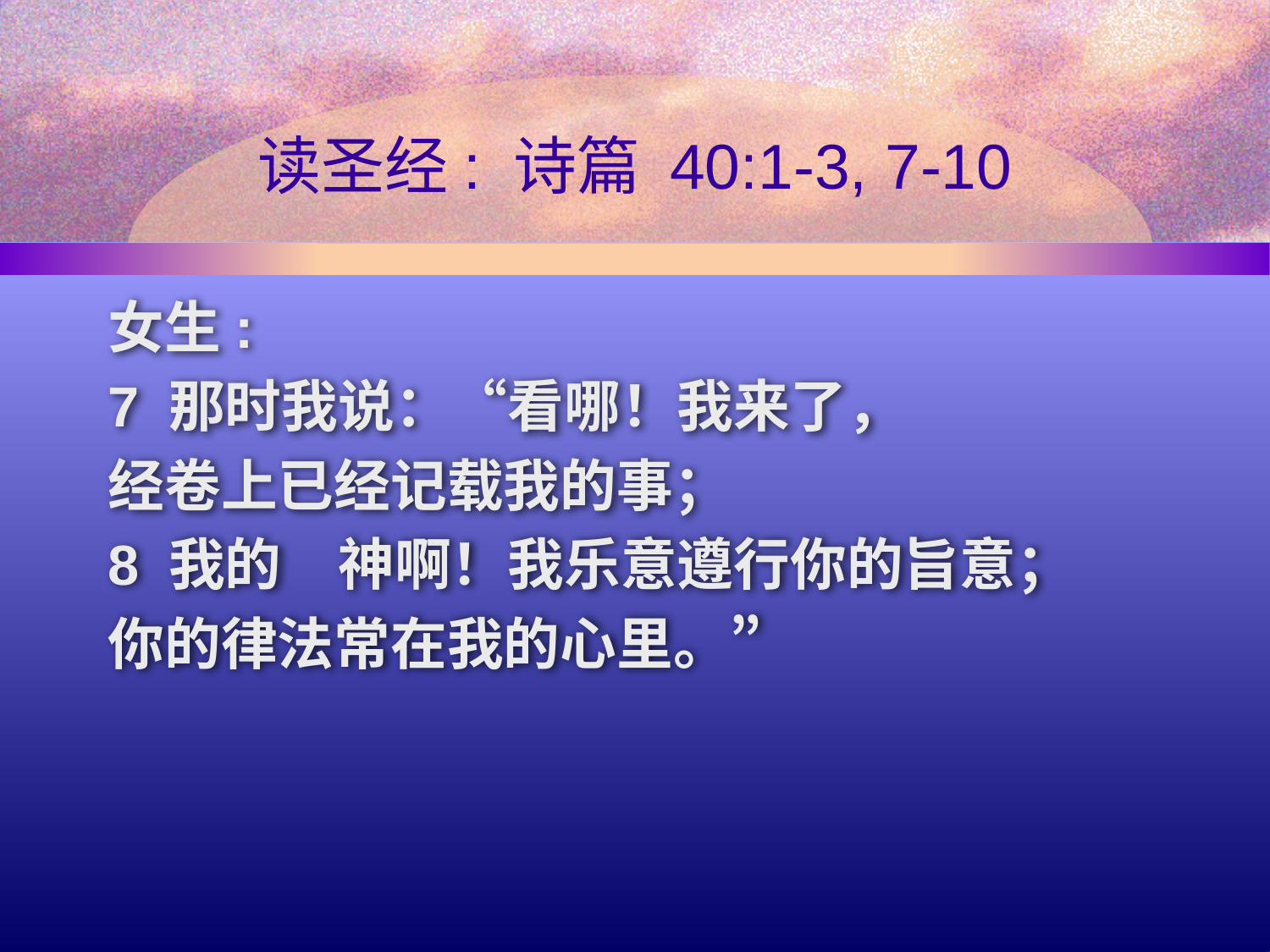

# 读圣经: 诗篇 40:1-3, 7-10
女生:
7 那时我说：“看哪！我来了，
经卷上已经记载我的事；
8 我的　神啊！我乐意遵行你的旨意；
你的律法常在我的心里。”